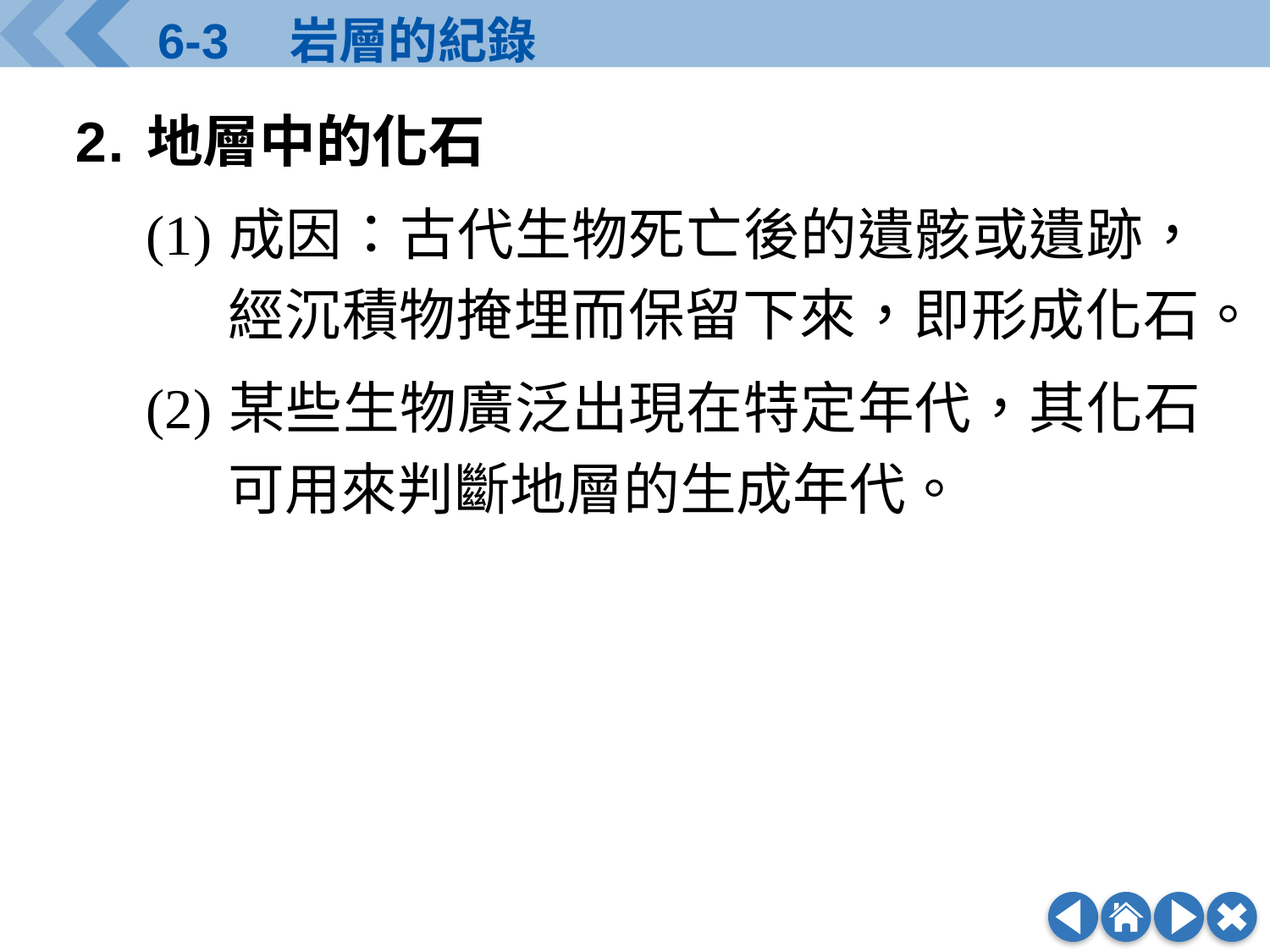

地層中的化石
(1)	成因：古代生物死亡後的遺骸或遺跡，經沉積物掩埋而保留下來，即形成化石。
(2)	某些生物廣泛出現在特定年代，其化石可用來判斷地層的生成年代。